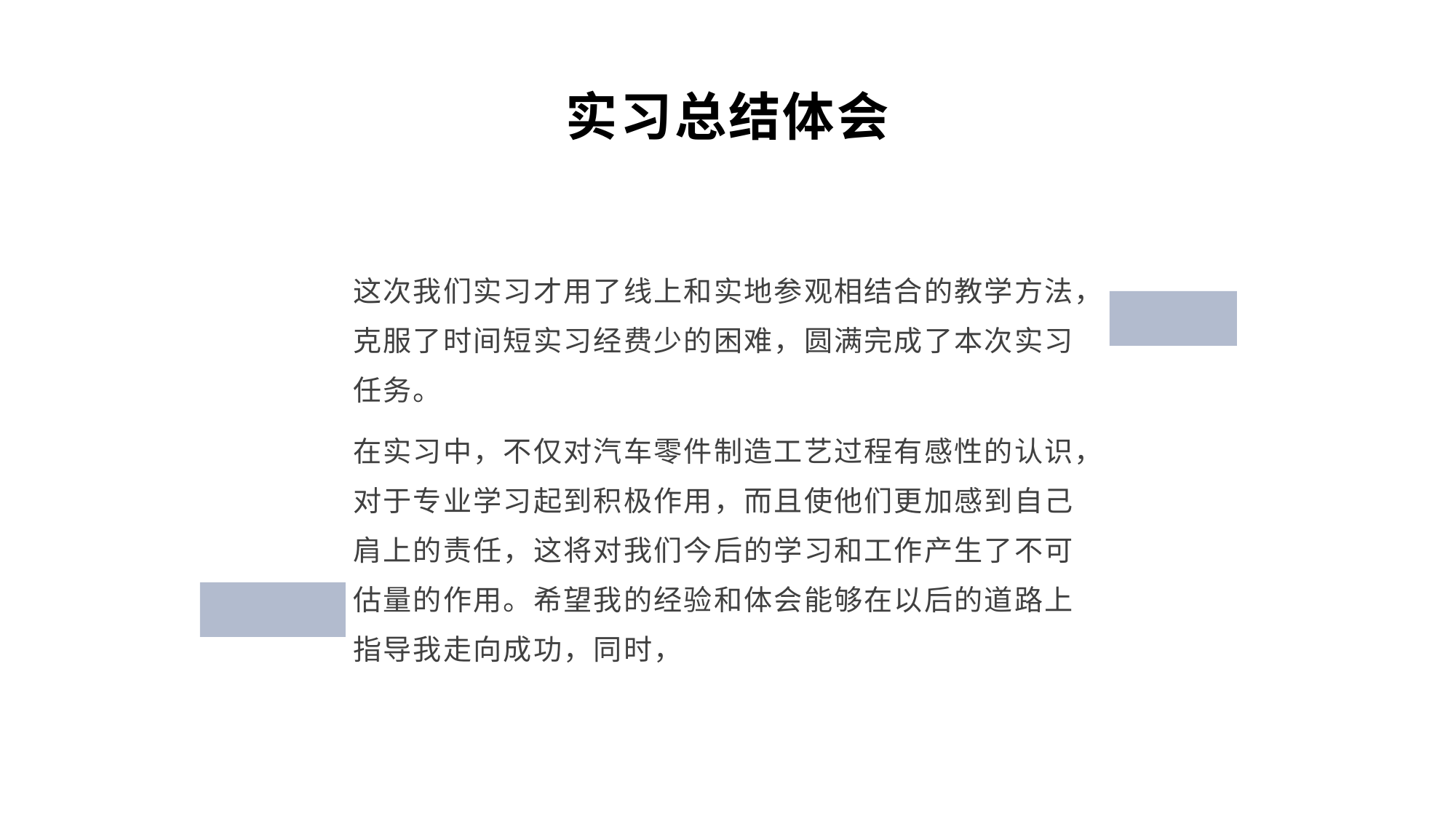

实习总结体会
这次我们实习才用了线上和实地参观相结合的教学方法，克服了时间短实习经费少的困难，圆满完成了本次实习任务。
在实习中，不仅对汽车零件制造工艺过程有感性的认识，对于专业学习起到积极作用，而且使他们更加感到自己肩上的责任，这将对我们今后的学习和工作产生了不可估量的作用。希望我的经验和体会能够在以后的道路上指导我走向成功，同时，